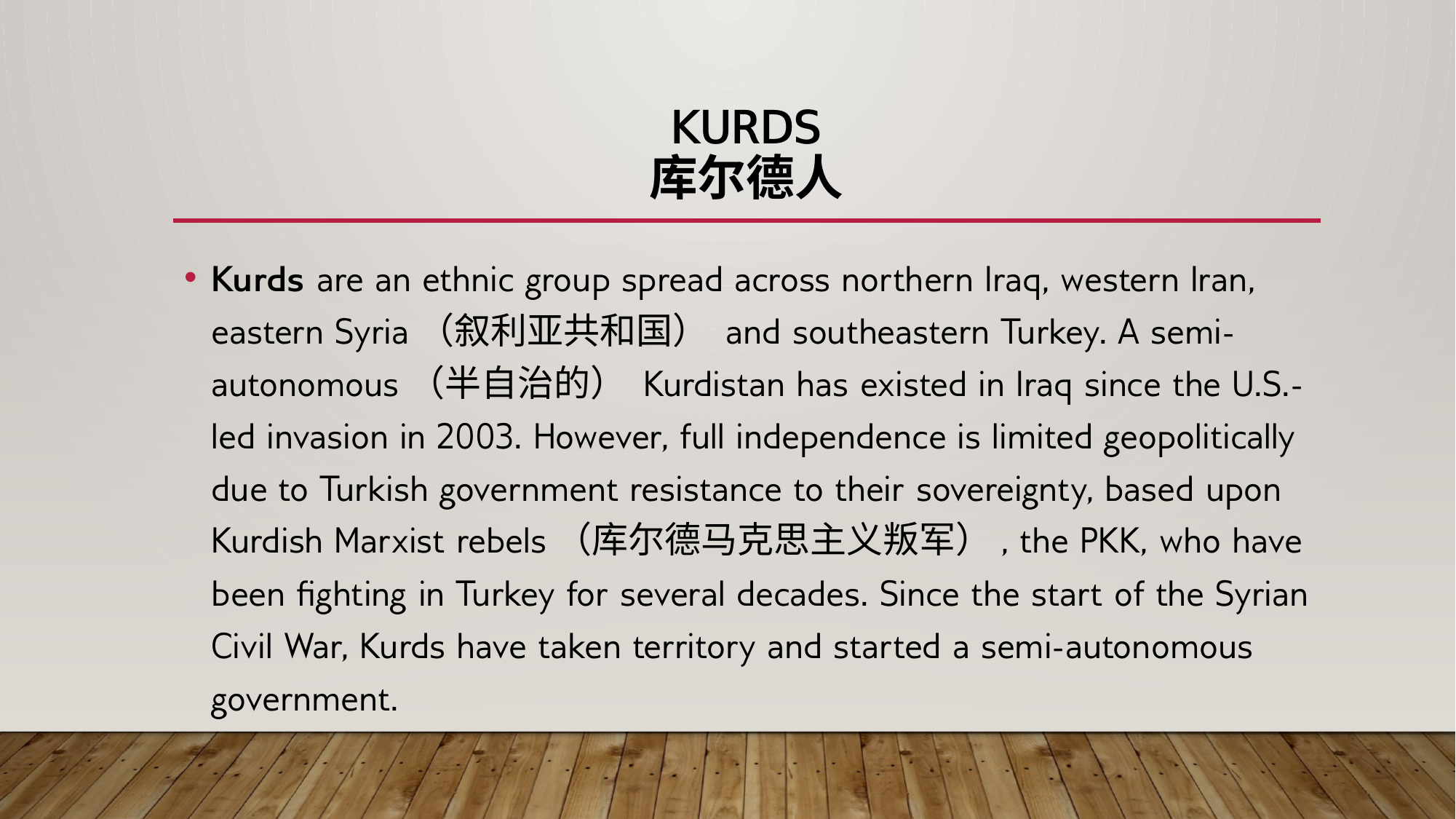

# Kurds 库尔德人
Kurds are an ethnic group spread across northern Iraq, western Iran, eastern Syria（叙利亚共和国） and southeastern Turkey. A semi-autonomous（半自治的） Kurdistan has existed in Iraq since the U.S.-led invasion in 2003. However, full independence is limited geopolitically due to Turkish government resistance to their sovereignty, based upon Kurdish Marxist rebels（库尔德马克思主义叛军）, the PKK, who have been fighting in Turkey for several decades. Since the start of the Syrian Civil War, Kurds have taken territory and started a semi-autonomous government.